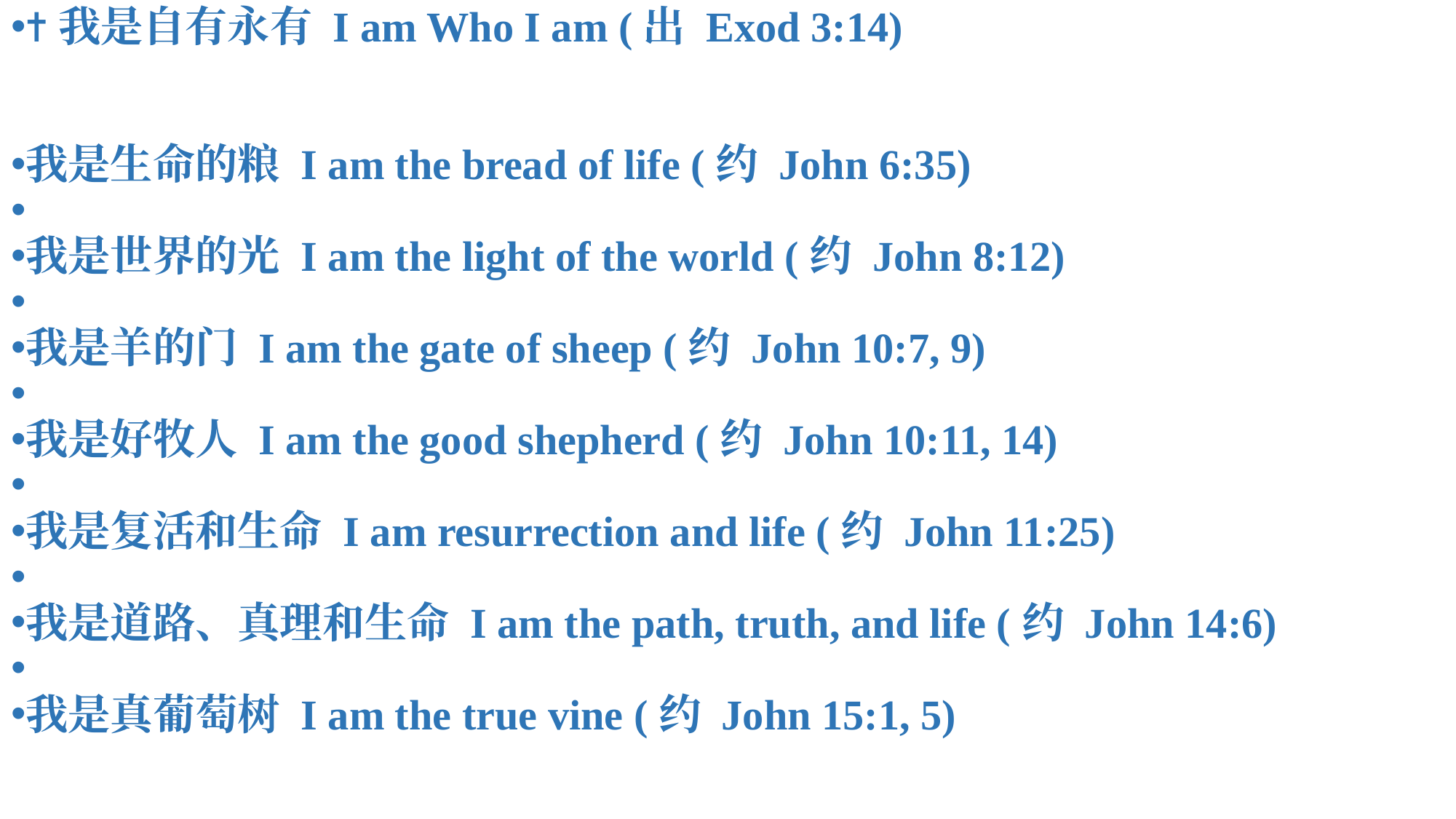

✝️我是自有永有 I am Who I am (出 Exod 3:14)

我是生命的粮 I am the bread of life (约 John 6:35)

我是世界的光 I am the light of the world (约 John 8:12)

我是羊的门 I am the gate of sheep (约 John 10:7, 9)

我是好牧人 I am the good shepherd (约 John 10:11, 14)

我是复活和生命 I am resurrection and life (约 John 11:25)

我是道路、真理和生命 I am the path, truth, and life (约 John 14:6)

我是真葡萄树 I am the true vine (约 John 15:1, 5)